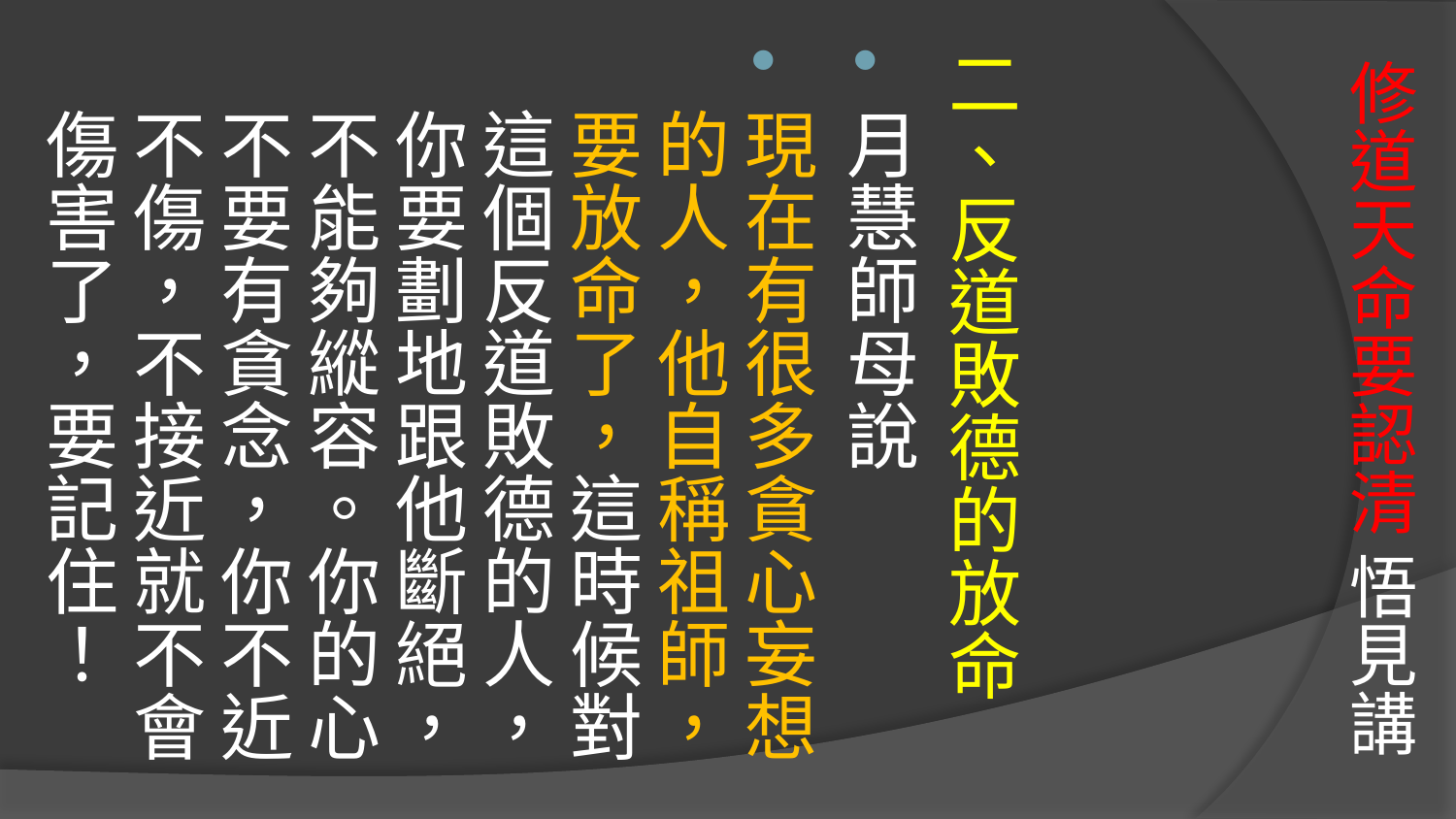

# 修道天命要認清 悟見講
二、反道敗德的放命
月慧師母說
現在有很多貪心妄想的人，他自稱祖師，要放命了，這時候對這個反道敗德的人，你要劃地跟他斷絕，不能夠縱容。你的心不要有貪念，你不近不傷，不接近就不會傷害了，要記住！